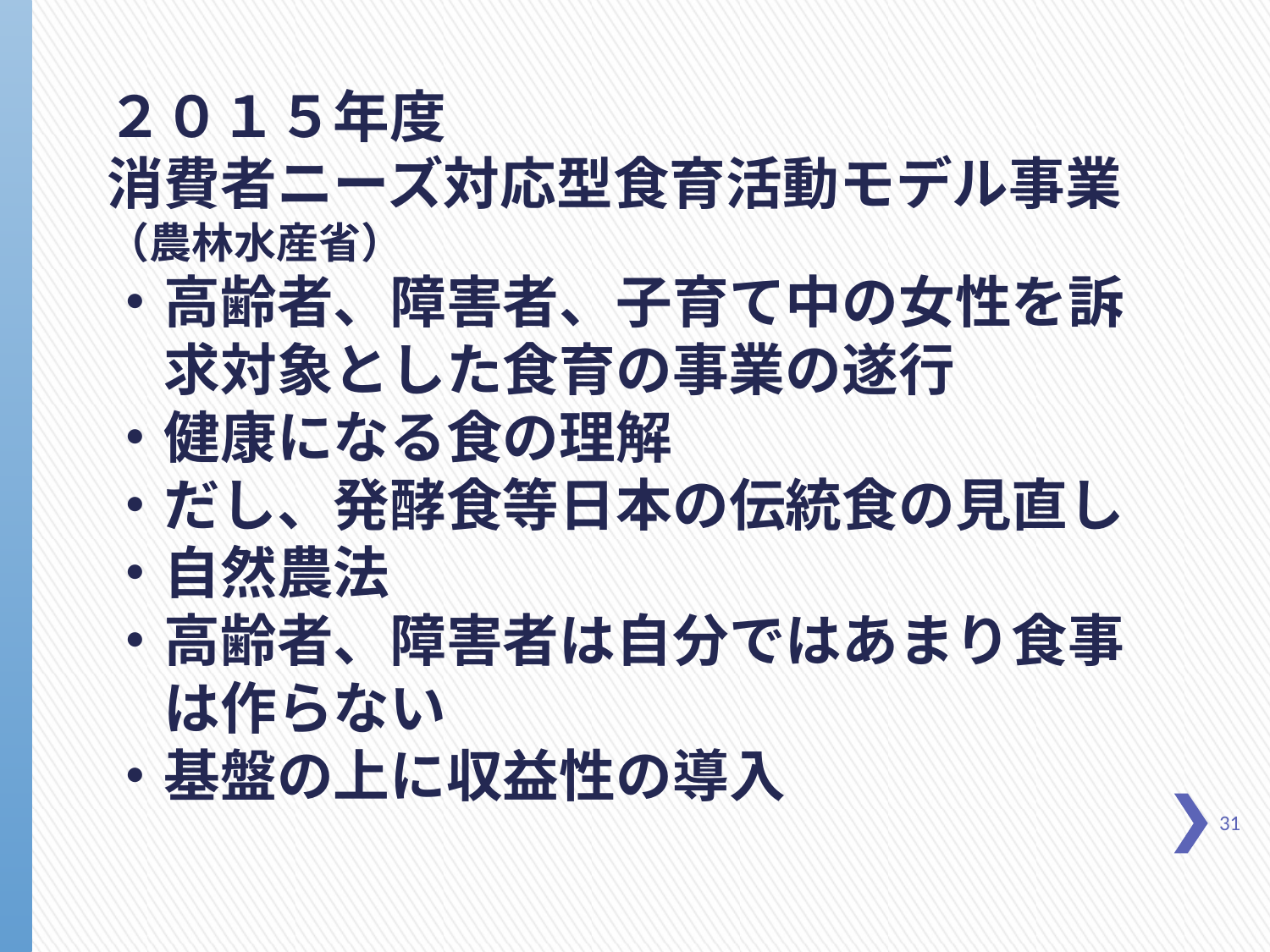

２０１５年度
消費者ニーズ対応型食育活動モデル事業（農林水産省）
・高齢者、障害者、子育て中の女性を訴
　求対象とした食育の事業の遂行
・健康になる食の理解
・だし、発酵食等日本の伝統食の見直し
・自然農法
・高齢者、障害者は自分ではあまり食事
　は作らない
・基盤の上に収益性の導入
31